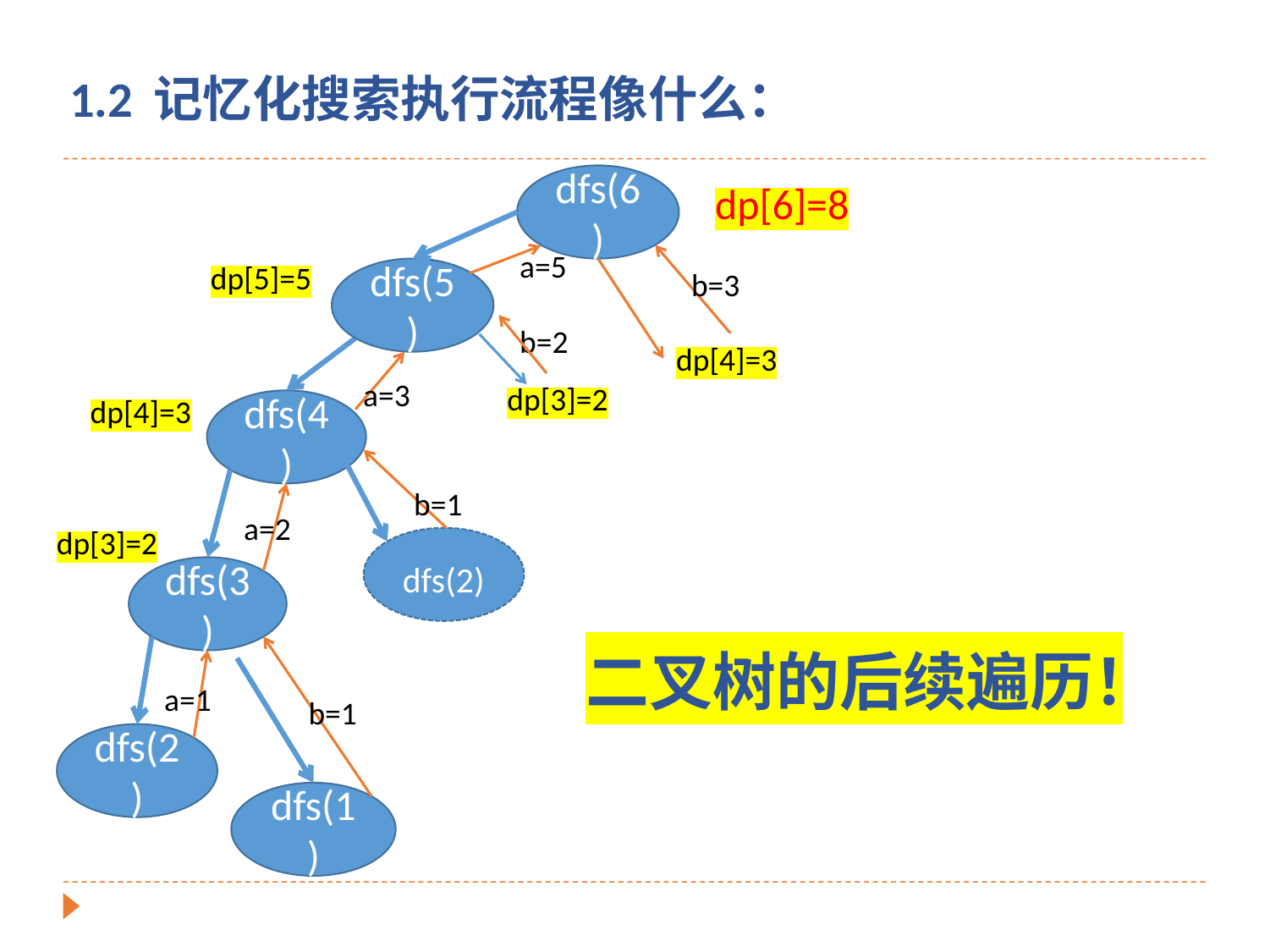

1.2 记忆化搜索执行流程像什么：

dfs(6)

dp[6]=8

dfs(5)

a=5
b=3
dp[5]=5
dp[4]=3
b=2
dp[3]=2

dfs(4)

a=3
dp[4]=3
b=1

dfs(3)

a=2
dp[3]=2

dfs(2)

二叉树的后续遍历！
a=1

dfs(1)

b=1

dfs(2)